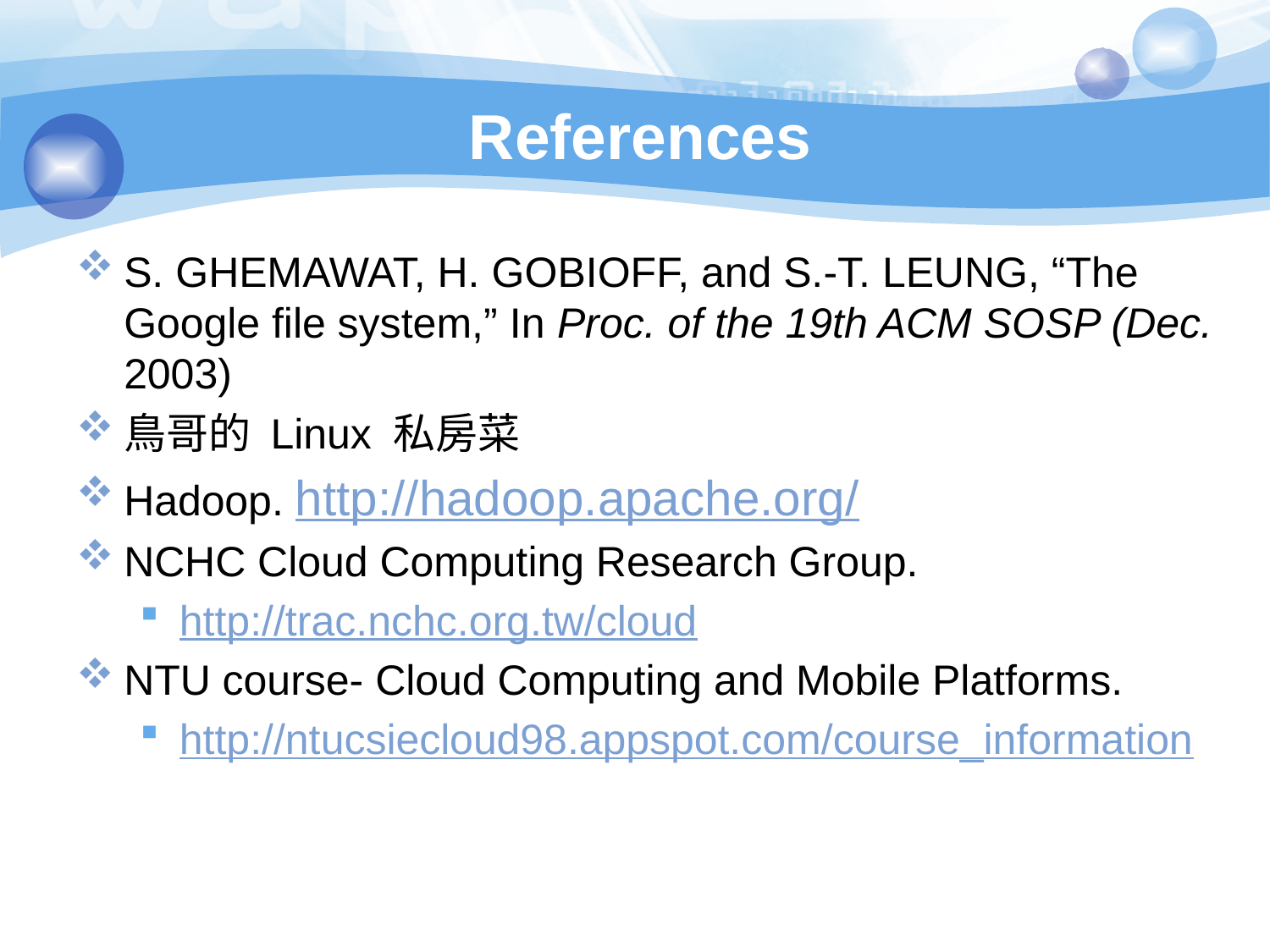

# References
S. GHEMAWAT, H. GOBIOFF, and S.-T. LEUNG, “The Google file system,” In Proc. of the 19th ACM SOSP (Dec. 2003)
鳥哥的 Linux 私房菜
Hadoop. http://hadoop.apache.org/
NCHC Cloud Computing Research Group.
http://trac.nchc.org.tw/cloud
NTU course- Cloud Computing and Mobile Platforms.
http://ntucsiecloud98.appspot.com/course_information